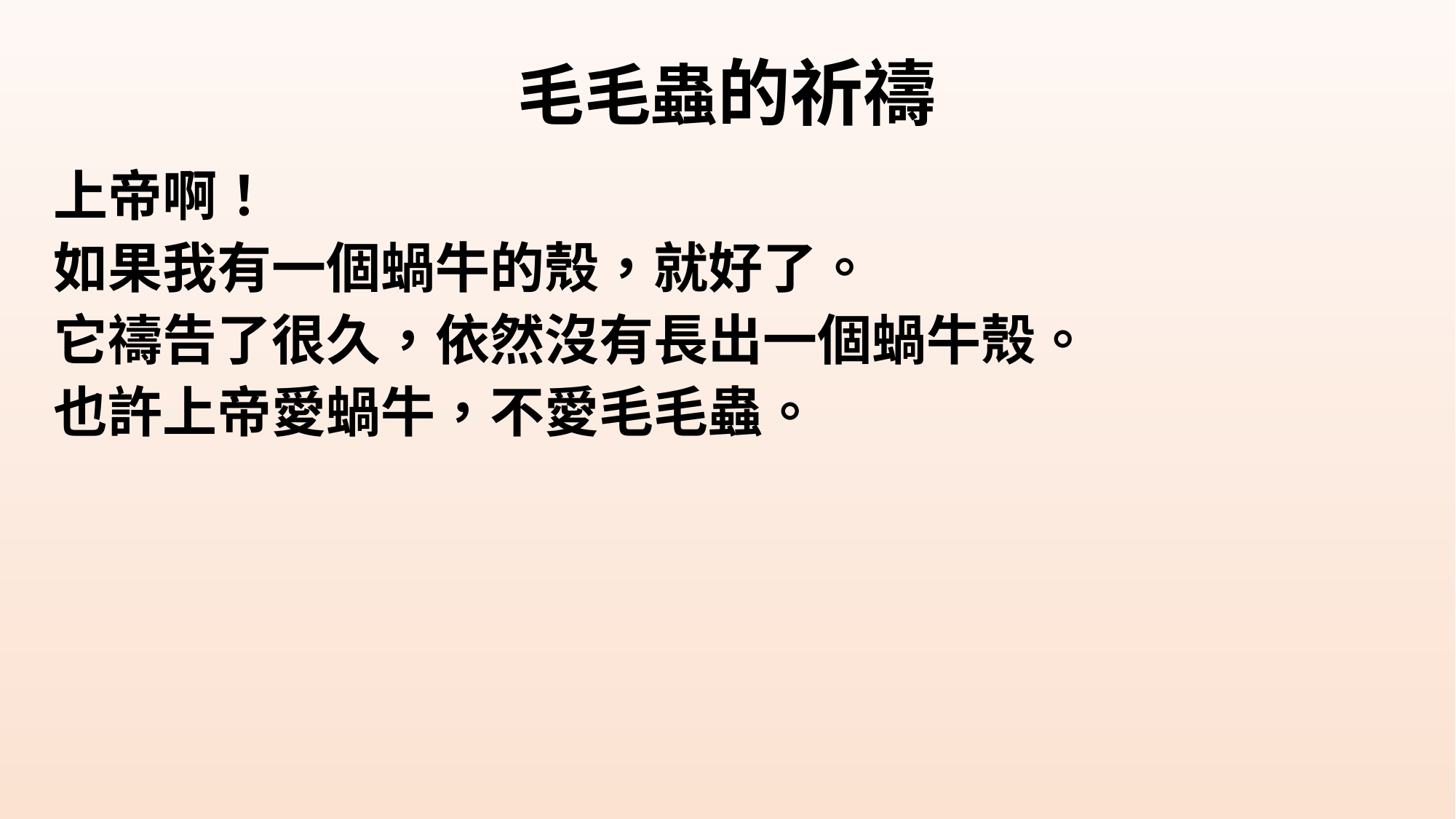

毛毛蟲的祈禱
上帝啊！
如果我有一個蝸牛的殼，就好了。
它禱告了很久，依然沒有長出一個蝸牛殼。
也許上帝愛蝸牛，不愛毛毛蟲。